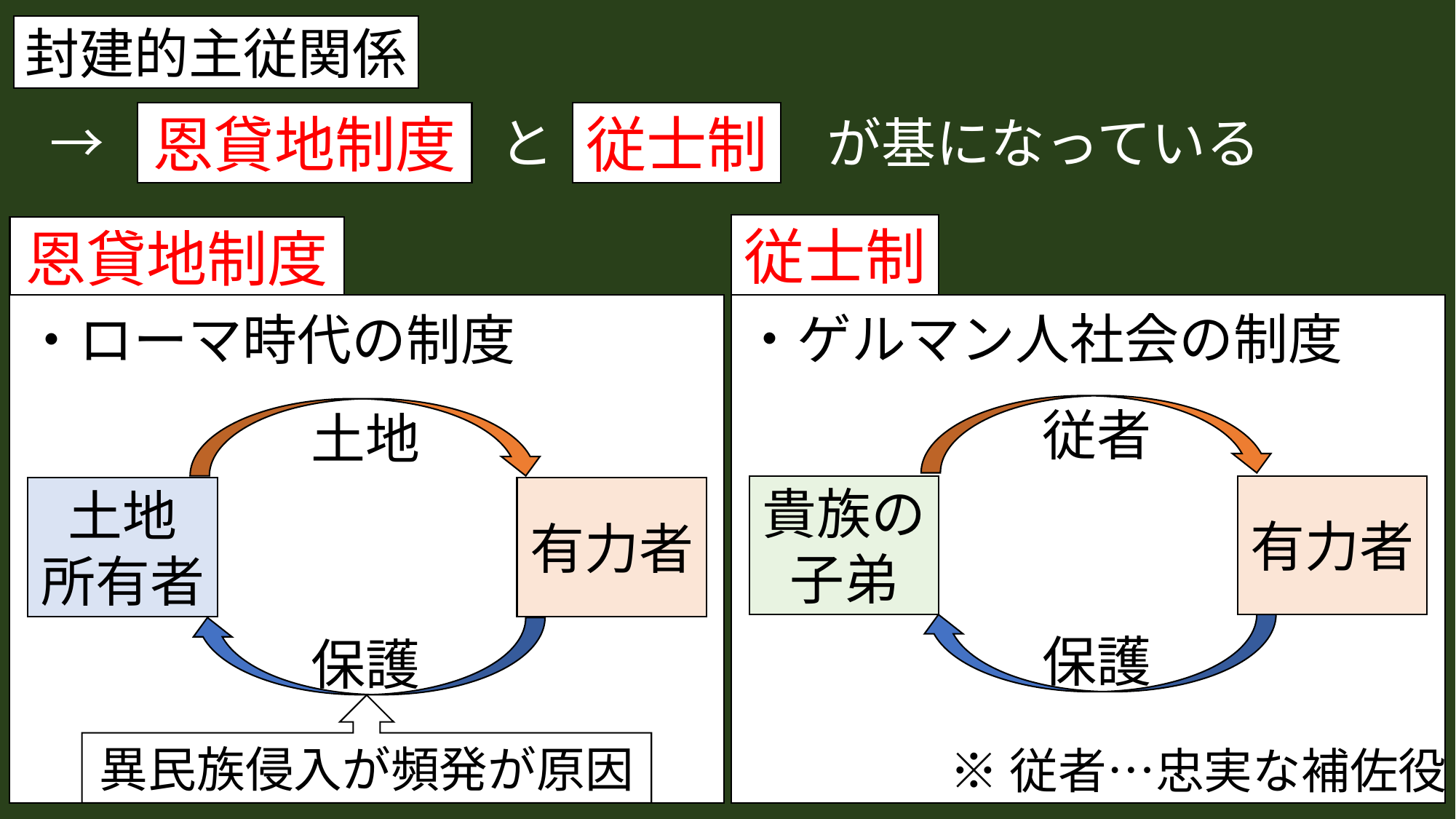

封建的主従関係
恩貸地制度
従士制
→　　　　　　　と　　　　　が基になっている
従士制
恩貸地制度

・ゲルマン人社会の制度
・ローマ時代の制度

従者

土地
有力者
貴族の
子弟
土地
所有者
有力者

保護
保護
異民族侵入が頻発が原因
※従者…忠実な補佐役